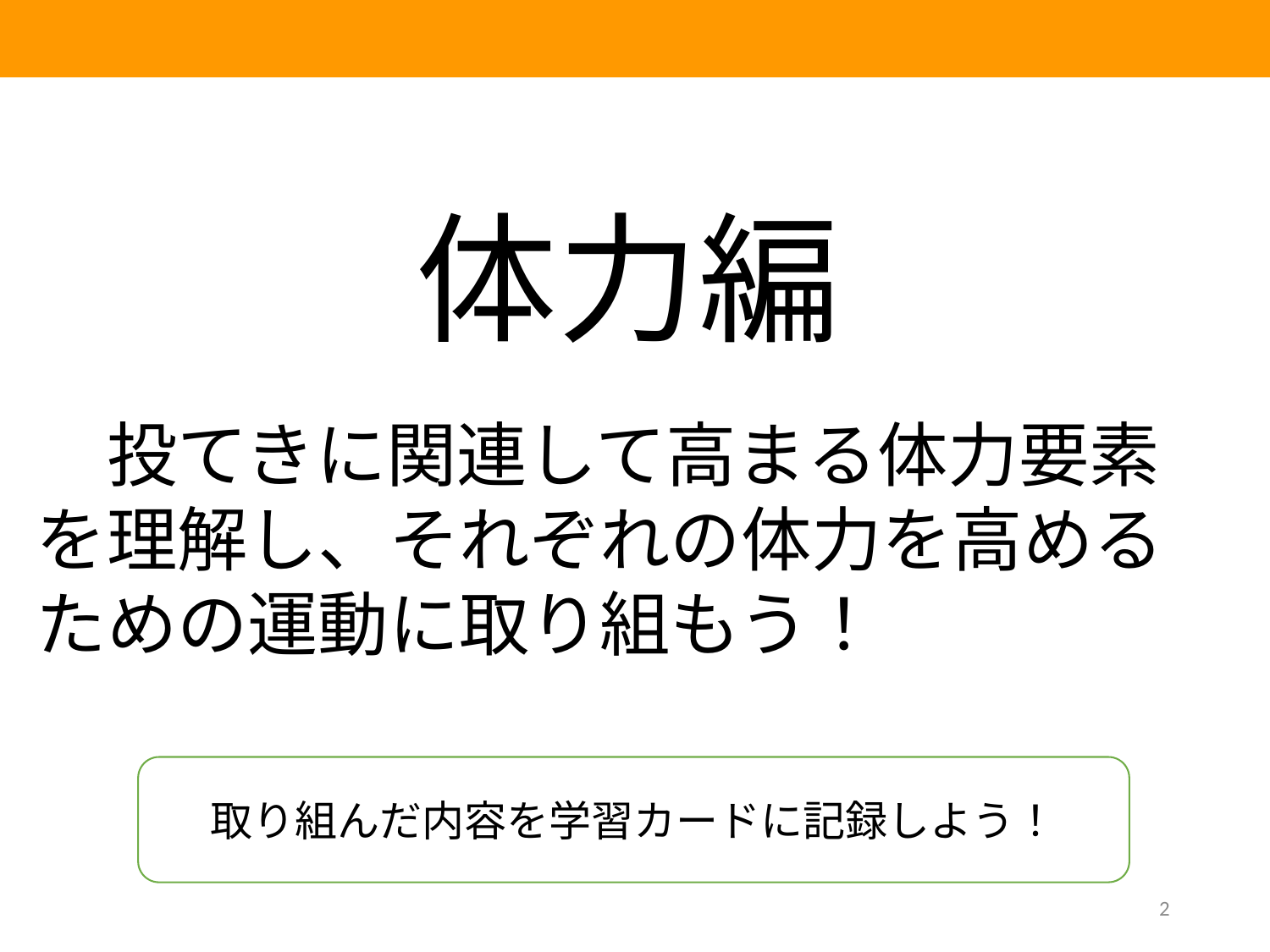

体力編

　投てきに関連して高まる体力要素を理解し、それぞれの体力を高めるための運動に取り組もう！

取り組んだ内容を学習カードに記録しよう！
2